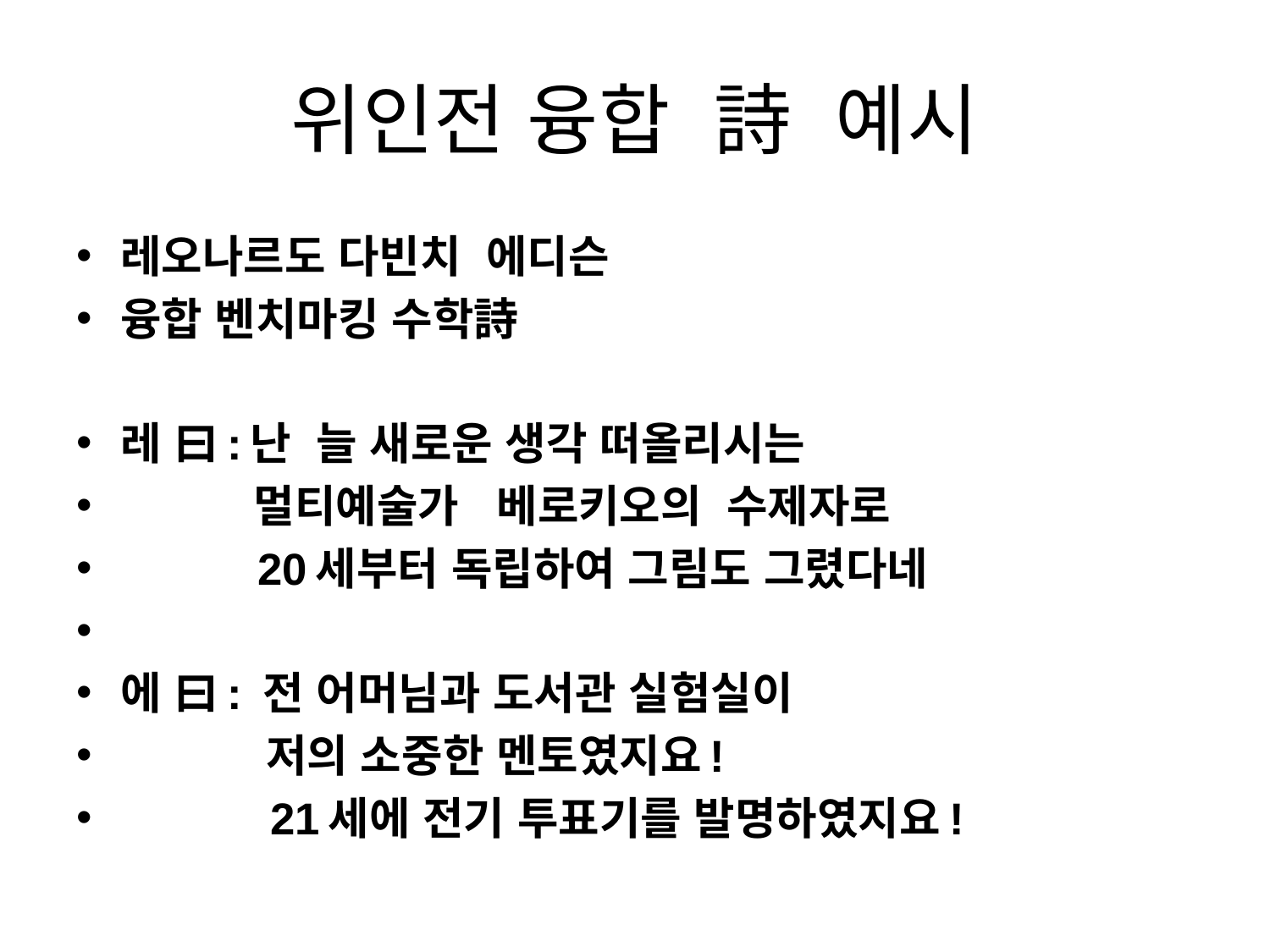

# 위인전 융합  詩  예시
레오나르도 다빈치  에디슨
융합 벤치마킹 수학詩

레 曰:난  늘 새로운 생각 떠올리시는
          멀티예술가   베로키오의  수제자로
           20세부터 독립하여 그림도 그렸다네

에 曰: 전 어머님과 도서관 실험실이
           저의 소중한 멘토였지요!
            21세에 전기 투표기를 발명하였지요!